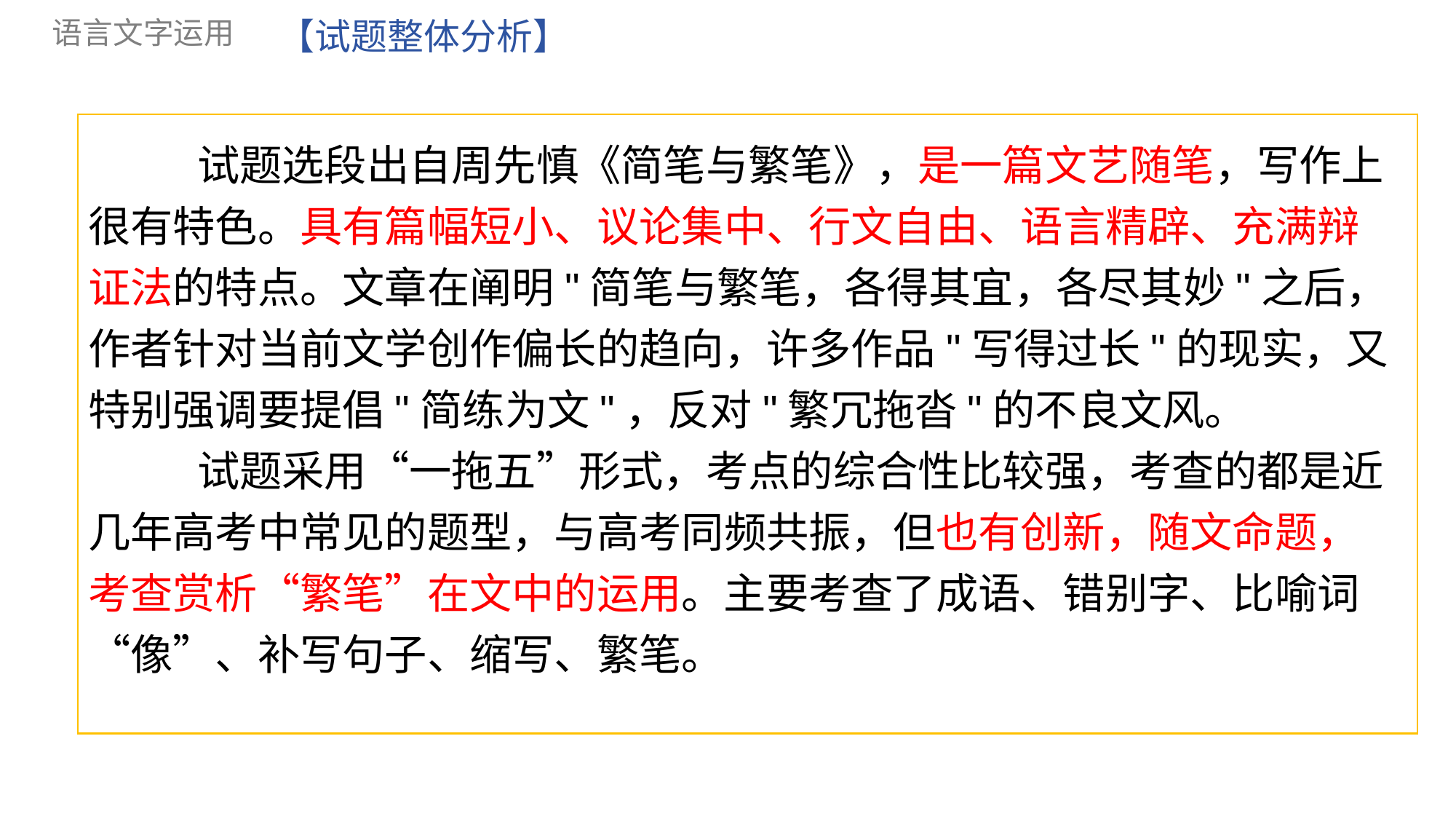

语言文字运用
【试题整体分析】

试题选段出自周先慎《简笔与繁笔》，是一篇文艺随笔，写作上很有特色。具有篇幅短小、议论集中、行文自由、语言精辟、充满辩证法的特点。文章在阐明"简笔与繁笔，各得其宜，各尽其妙"之后，作者针对当前文学创作偏长的趋向，许多作品"写得过长"的现实，又特别强调要提倡"简练为文"，反对"繁冗拖沓"的不良文风。
试题采用“一拖五”形式，考点的综合性比较强，考查的都是近几年高考中常见的题型，与高考同频共振，但也有创新，随文命题，考查赏析“繁笔”在文中的运用。主要考查了成语、错别字、比喻词“像”、补写句子、缩写、繁笔。